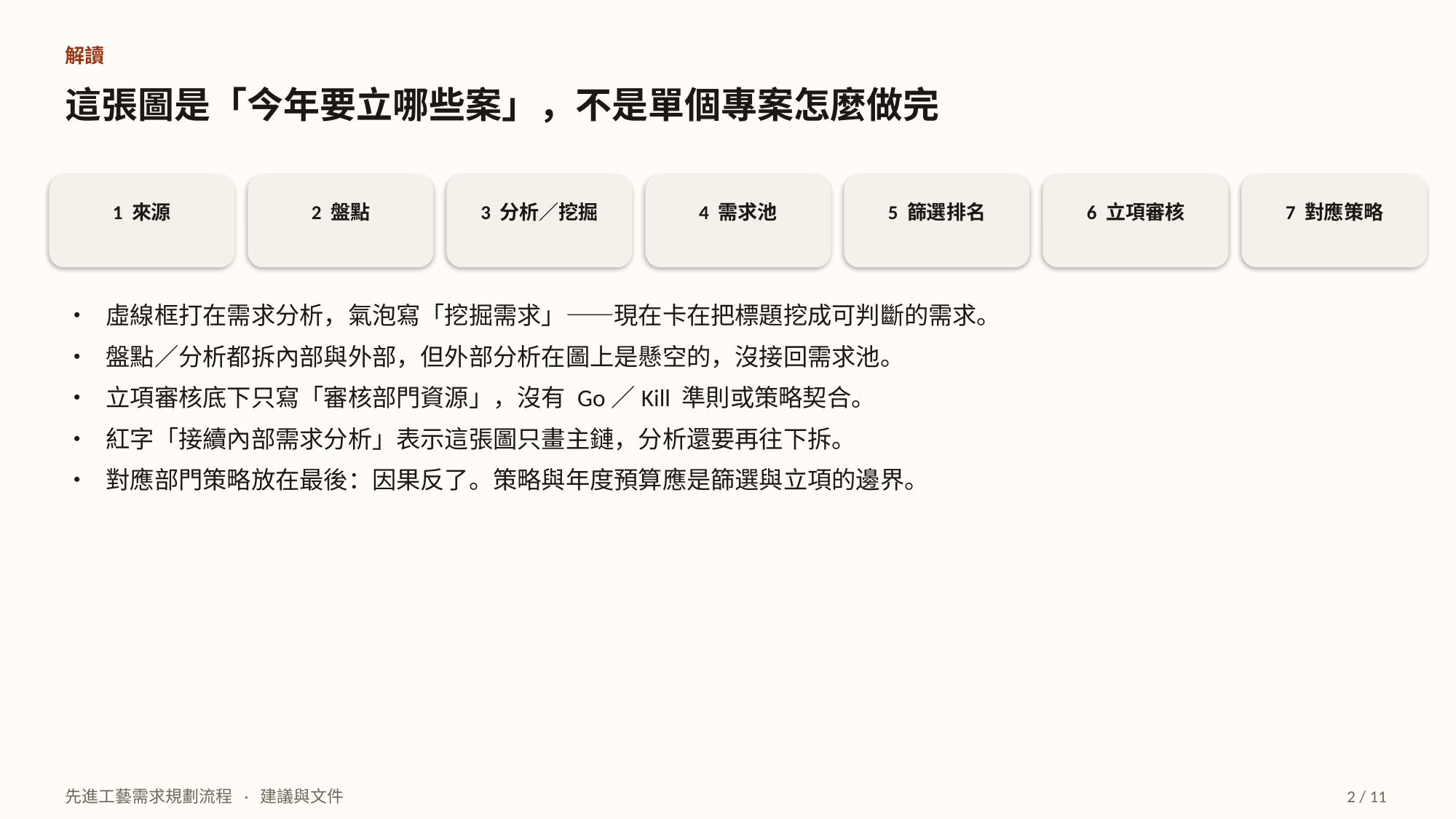

解讀
這張圖是「今年要立哪些案」，不是單個專案怎麼做完

1 來源
2 盤點
3 分析／挖掘
4 需求池
5 篩選排名
6 立項審核
7 對應策略
•  虛線框打在需求分析，氣泡寫「挖掘需求」——現在卡在把標題挖成可判斷的需求。
•  盤點／分析都拆內部與外部，但外部分析在圖上是懸空的，沒接回需求池。
•  立項審核底下只寫「審核部門資源」，沒有 Go／Kill 準則或策略契合。
•  紅字「接續內部需求分析」表示這張圖只畫主鏈，分析還要再往下拆。
•  對應部門策略放在最後：因果反了。策略與年度預算應是篩選與立項的邊界。
先進工藝需求規劃流程  ·  建議與文件
2 / 11